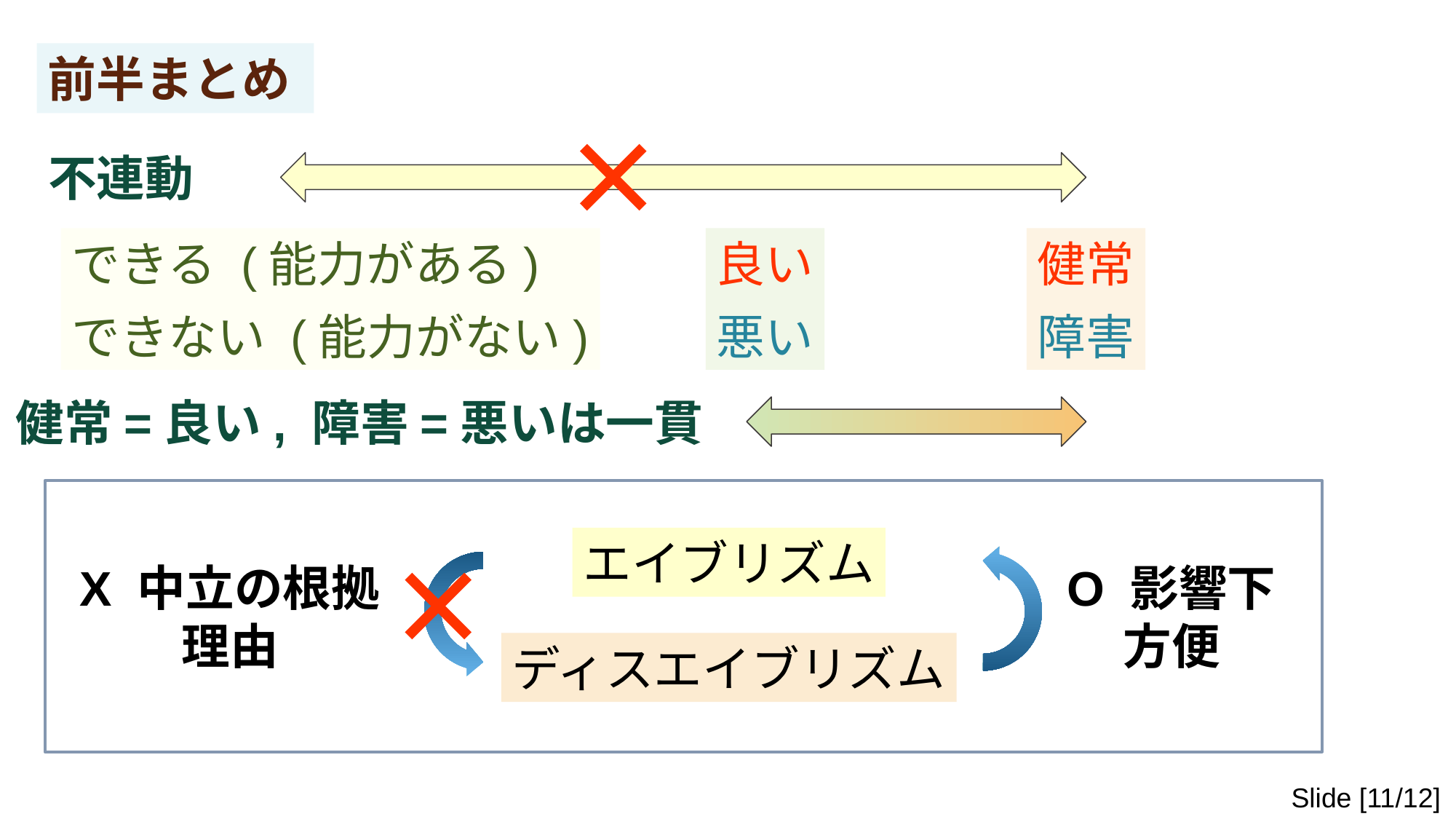

前半まとめ
不連動

できる (能力がある)

できない (能力がない)
良い

悪い
健常

障害
健常=良い, 障害=悪いは一貫

エイブリズム
ディスエイブリズム

X 中立の根拠
理由
O 影響下
方便